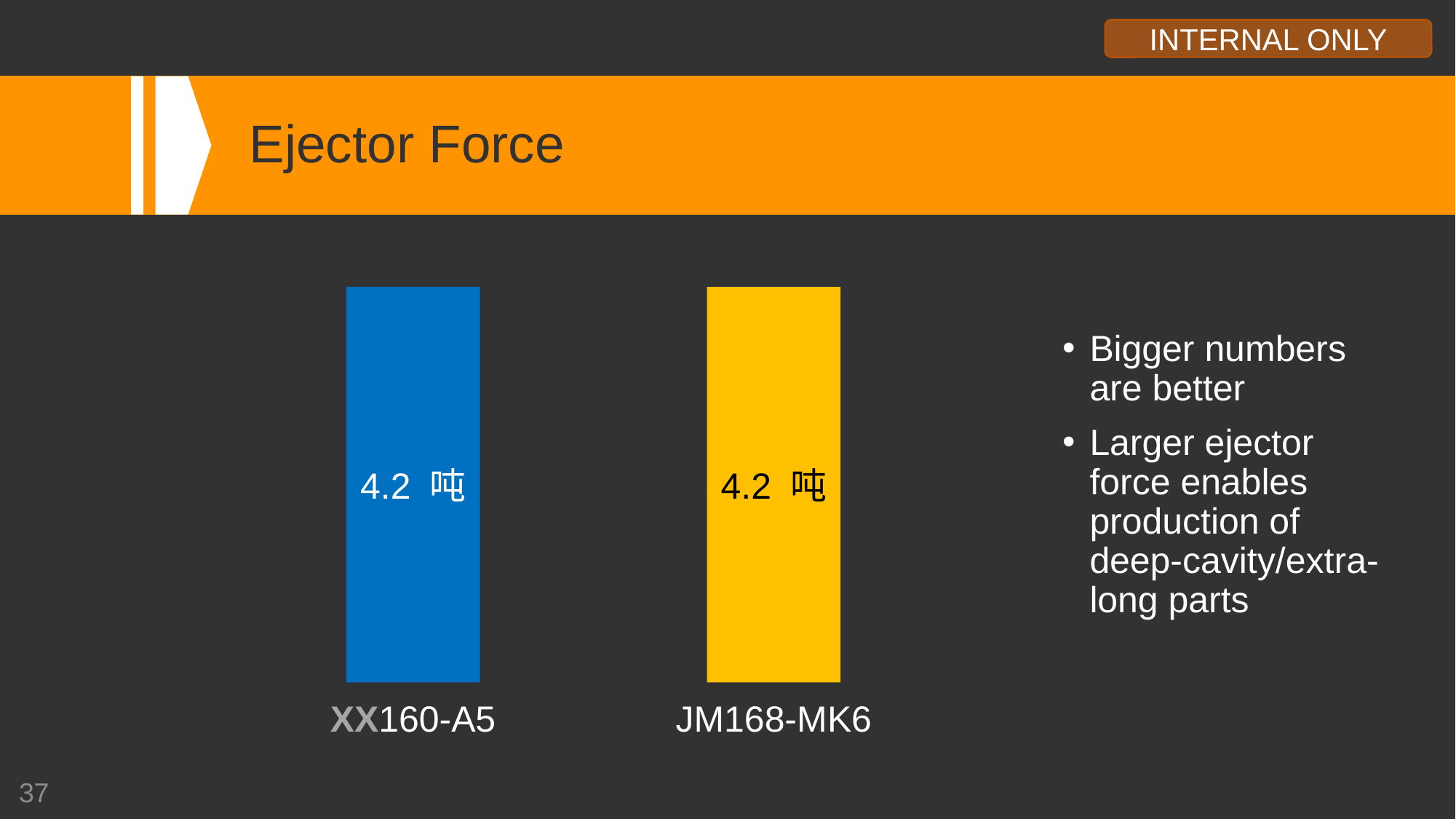

# Ejector Force
4.2 吨
4.2 吨
Bigger numbers are better
Larger ejector force enables production of deep-cavity/extra-long parts
XX160-A5
JM168-MK6
37